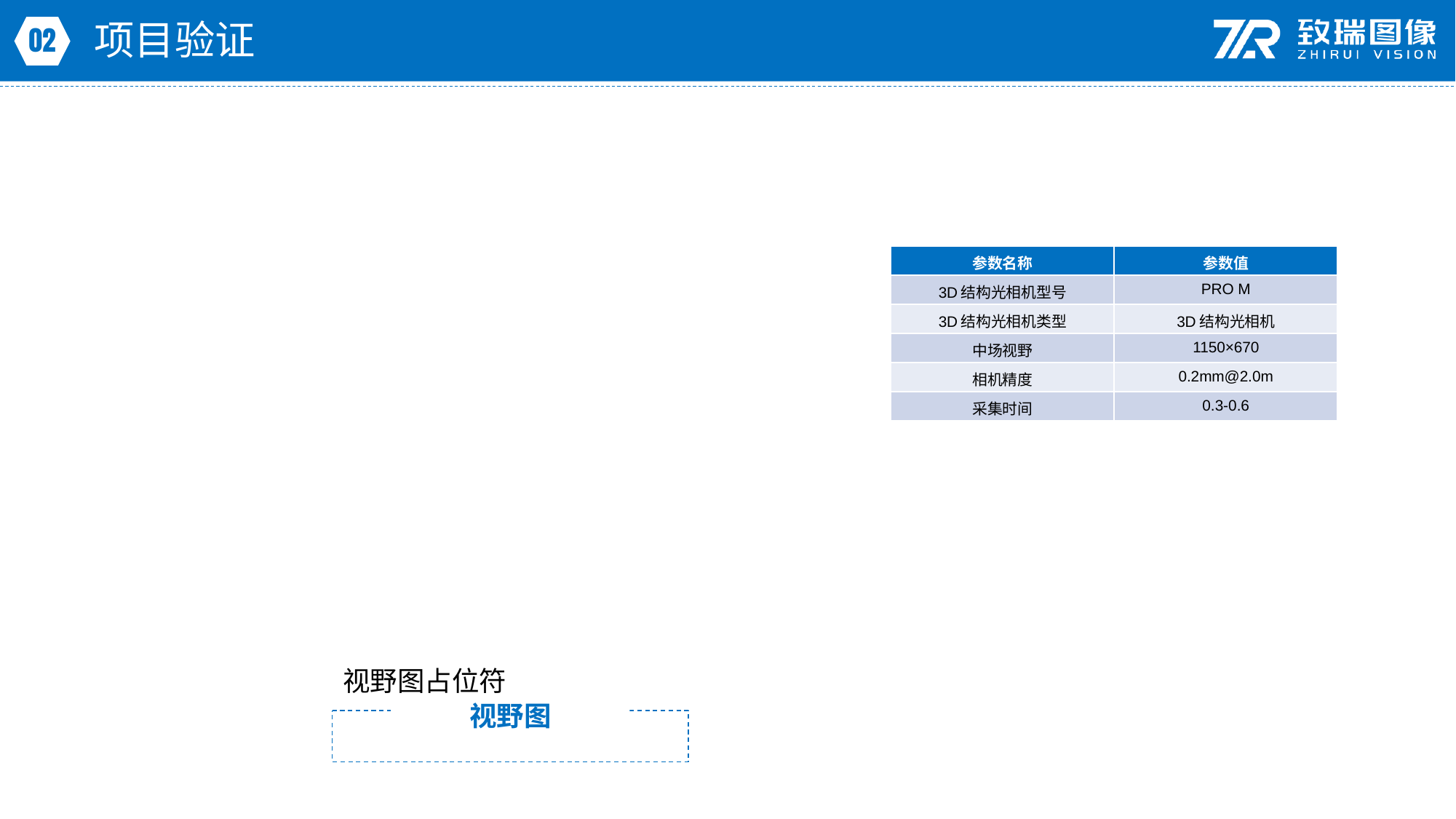

项目验证
02
| 参数名称 | 参数值 |
| --- | --- |
| 3D结构光相机型号 | PRO M |
| 3D结构光相机类型 | 3D结构光相机 |
| 中场视野 | 1150×670 |
| 相机精度 | 0.2mm@2.0m |
| 采集时间 | 0.3-0.6 |
视野图占位符
视野图